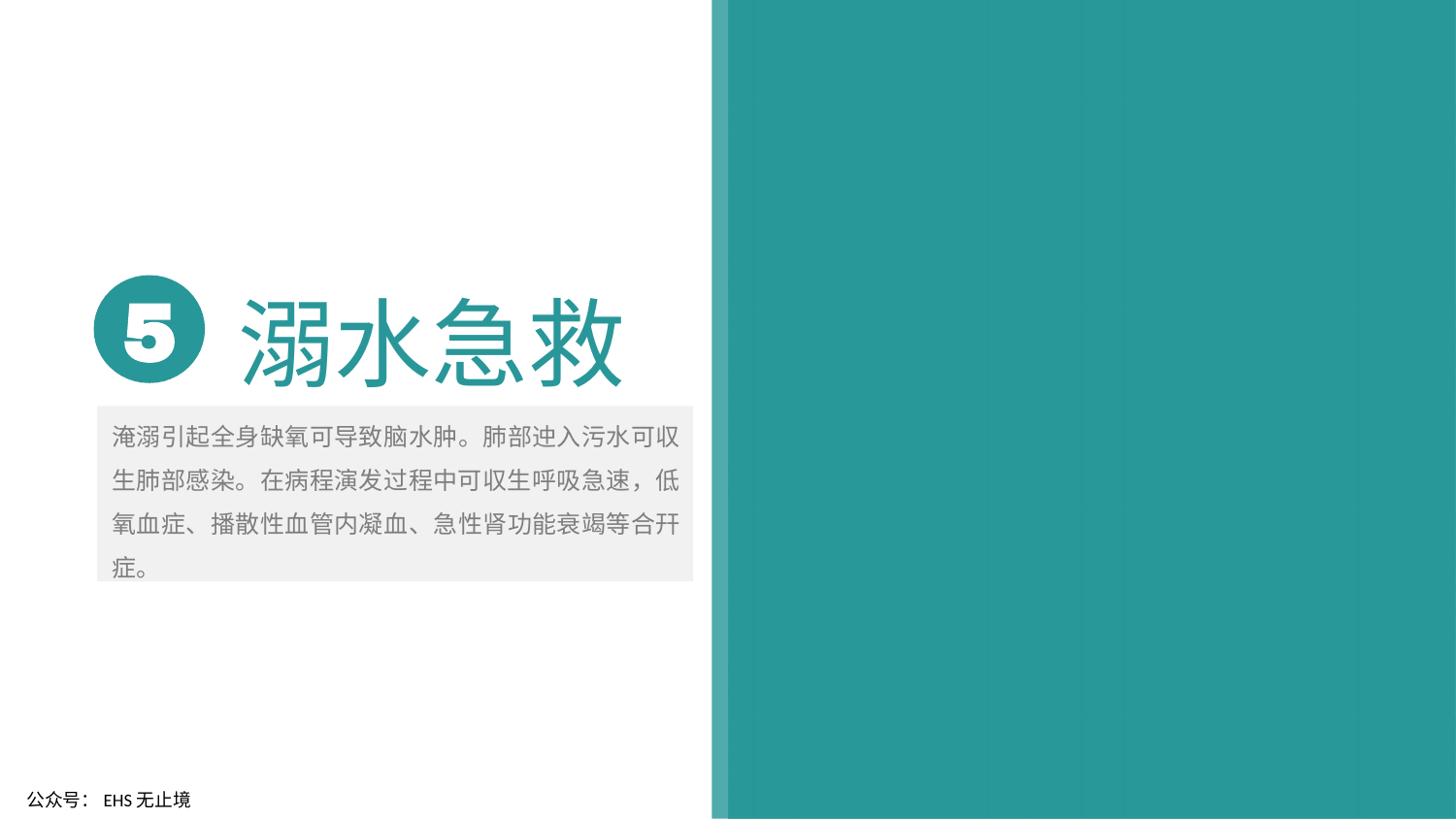

5
# 溺水急救
淹溺引起全身缺氧可导致脑水肿。肺部迚入污水可収 生肺部感染。在病程演发过程中可収生呼吸急速，低 氧血症、播散性血管内凝血、急性肾功能衰竭等合幵 症。
公众号：EHS无止境